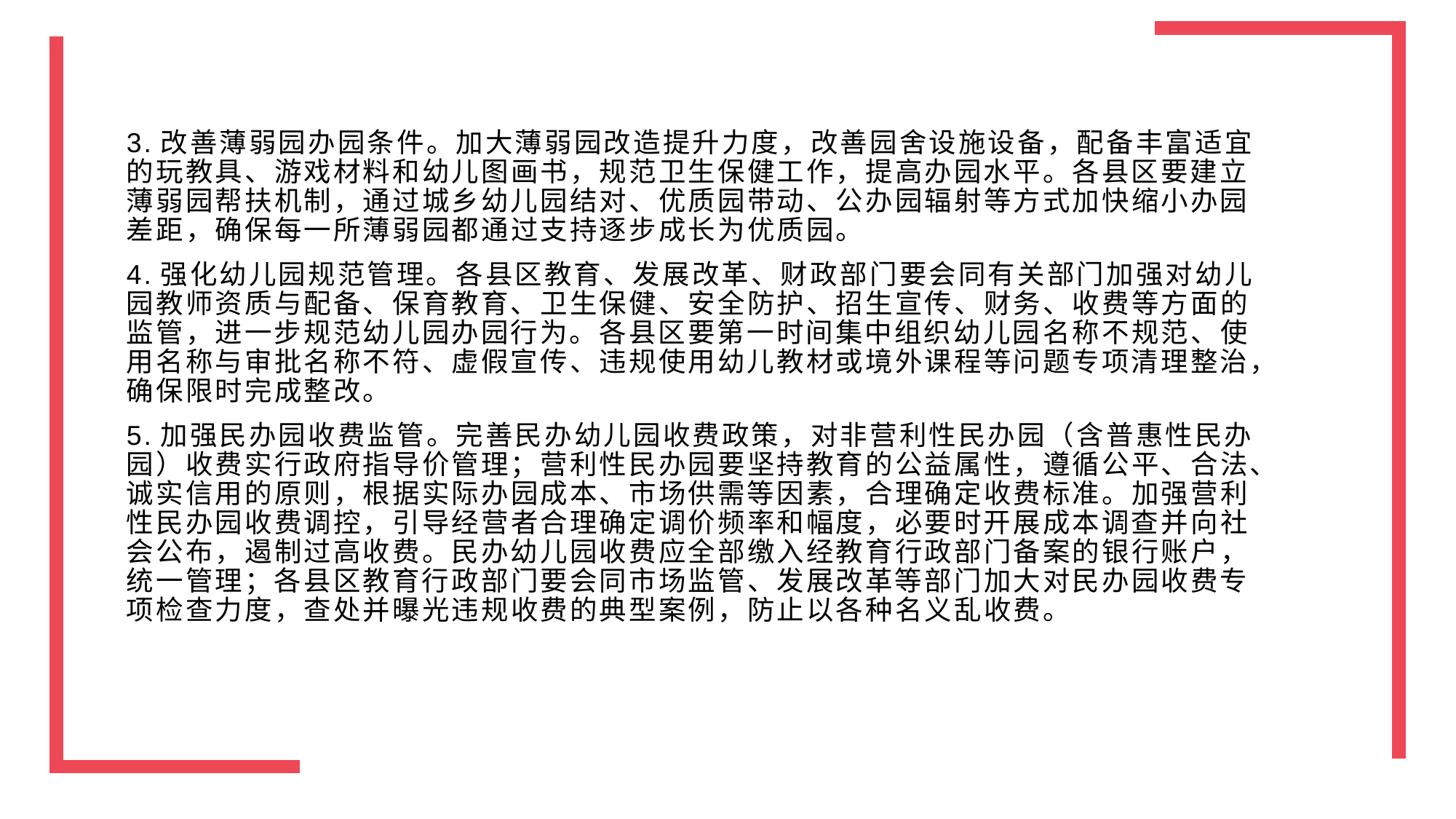

3.改善薄弱园办园条件。加大薄弱园改造提升力度，改善园舍设施设备，配备丰富适宜的玩教具、游戏材料和幼儿图画书，规范卫生保健工作，提高办园水平。各县区要建立薄弱园帮扶机制，通过城乡幼儿园结对、优质园带动、公办园辐射等方式加快缩小办园差距，确保每一所薄弱园都通过支持逐步成长为优质园。
4.强化幼儿园规范管理。各县区教育、发展改革、财政部门要会同有关部门加强对幼儿园教师资质与配备、保育教育、卫生保健、安全防护、招生宣传、财务、收费等方面的监管，进一步规范幼儿园办园行为。各县区要第一时间集中组织幼儿园名称不规范、使用名称与审批名称不符、虚假宣传、违规使用幼儿教材或境外课程等问题专项清理整治，确保限时完成整改。
5.加强民办园收费监管。完善民办幼儿园收费政策，对非营利性民办园（含普惠性民办园）收费实行政府指导价管理；营利性民办园要坚持教育的公益属性，遵循公平、合法、诚实信用的原则，根据实际办园成本、市场供需等因素，合理确定收费标准。加强营利性民办园收费调控，引导经营者合理确定调价频率和幅度，必要时开展成本调查并向社会公布，遏制过高收费。民办幼儿园收费应全部缴入经教育行政部门备案的银行账户，统一管理；各县区教育行政部门要会同市场监管、发展改革等部门加大对民办园收费专项检查力度，查处并曝光违规收费的典型案例，防止以各种名义乱收费。